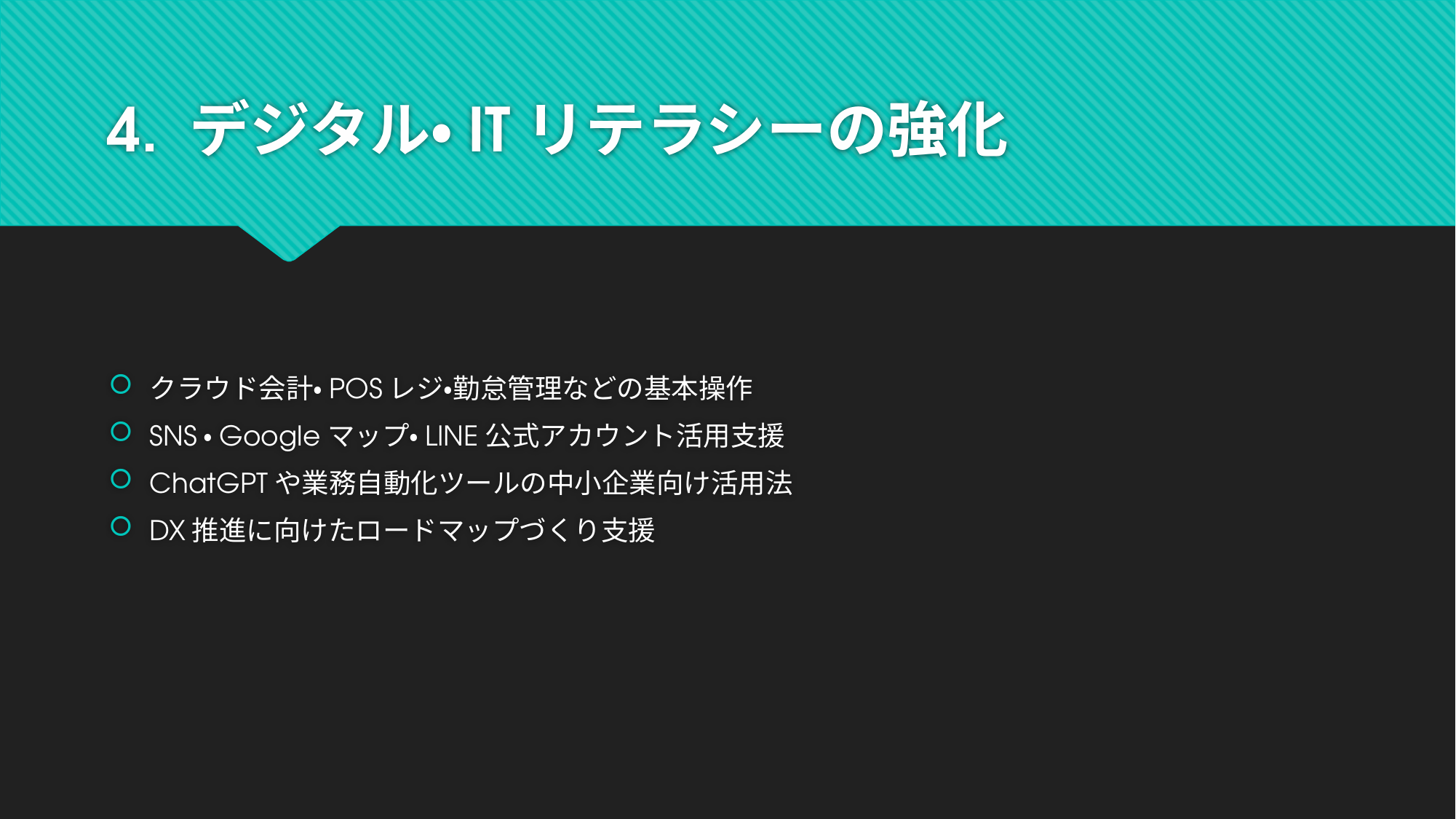

# 4. デジタル・ITリテラシーの強化
クラウド会計・POSレジ・勤怠管理などの基本操作
SNS・Googleマップ・LINE公式アカウント活用支援
ChatGPTや業務自動化ツールの中小企業向け活用法
DX推進に向けたロードマップづくり支援